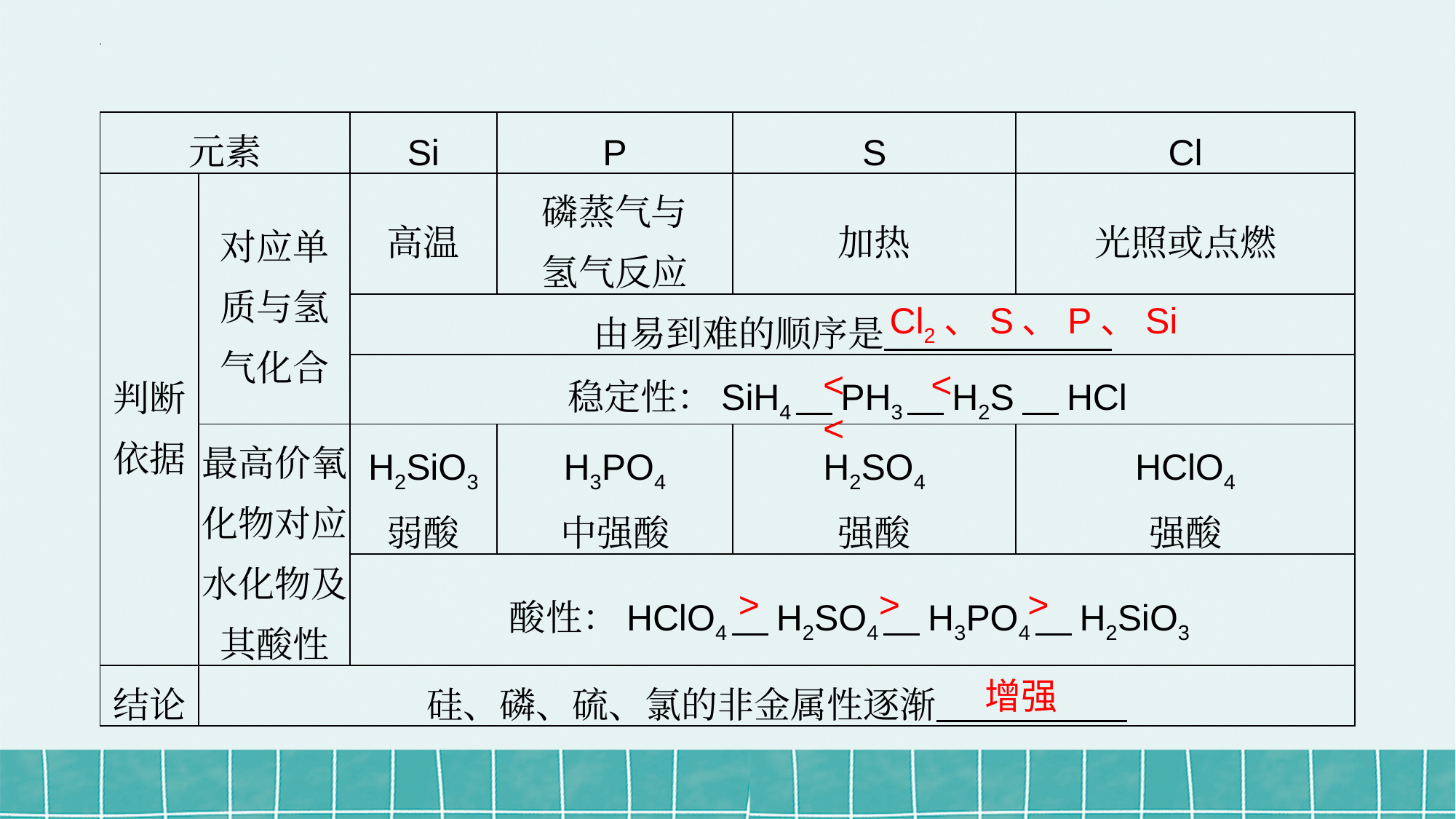

| 元素 |  | Si | P | S | Cl |
| --- | --- | --- | --- | --- | --- |
| 判断依据 | 对应单 质与氢 气化合 | 高温 | 磷蒸气与 氢气反应 | 加热 | 光照或点燃 |
|  |  | 由易到难的顺序是 |  |  |  |
|  |  | 稳定性：SiH4　PH3　H2S　HCl |  |  |  |
|  | 最高价氧 化物对应 水化物及 其酸性 | H2SiO3 弱酸 | H3PO4 中强酸 | H2SO4 强酸 | HClO4 强酸 |
|  |  | 酸性：HClO4　H2SO4　H3PO4　H2SiO3 |  |  |  |
| 结论 | 硅、磷、硫、氯的非金属性逐渐 |  |  |  |  |
Cl2、S、P、Si
<　    <　    <
>　        >　         >
增强